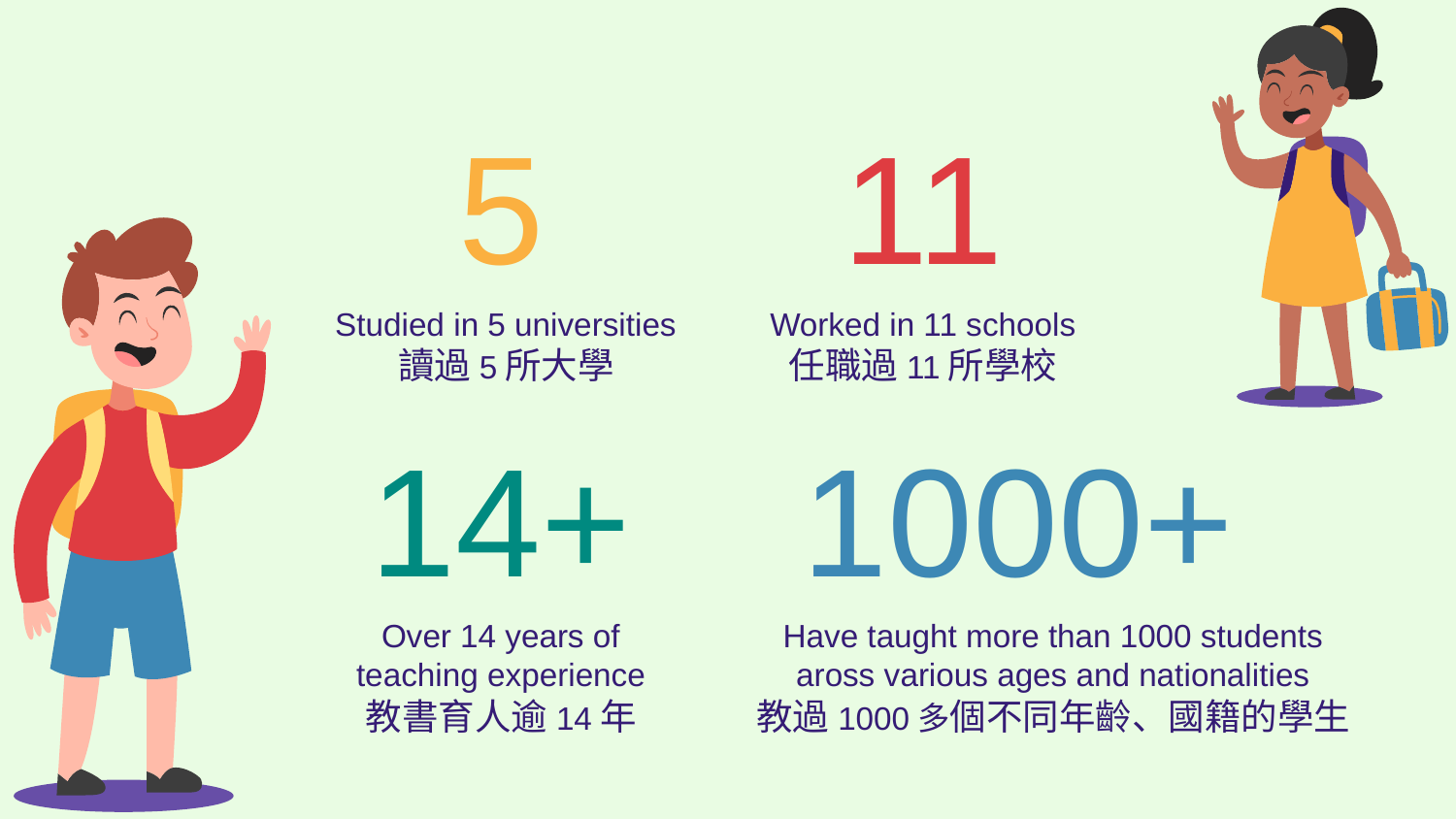

11
# 5

Worked in 11 schools
任職過11所學校
Studied in 5 universities
讀過5所大學
1000+
14+
Over 14 years of teaching experience
教書育人逾14年
Have taught more than 1000 students aross various ages and nationalities
教過1000多個不同年齡、國籍的學生